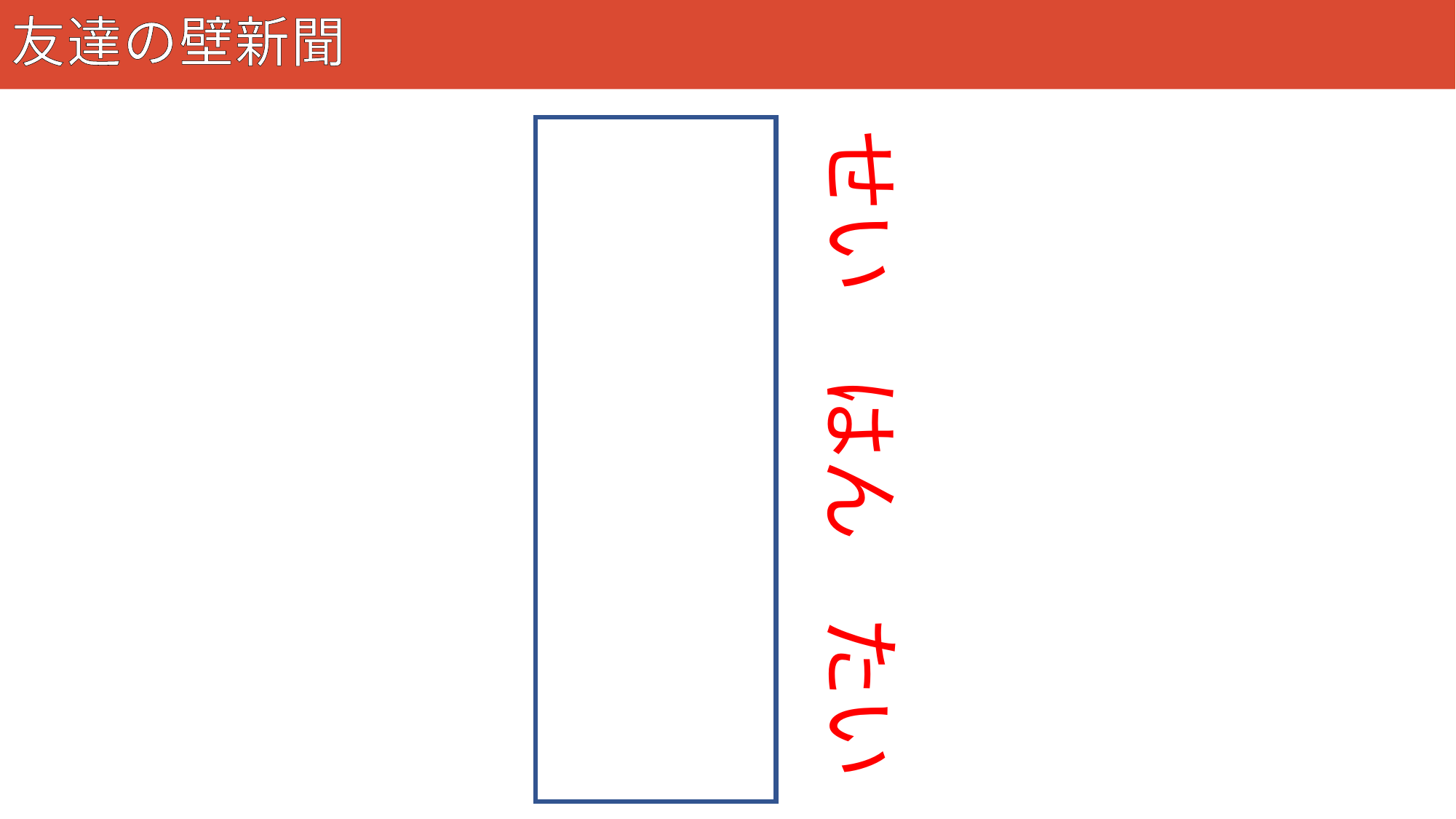

# 友達の壁新聞
47
正反対

せい
はん
たい